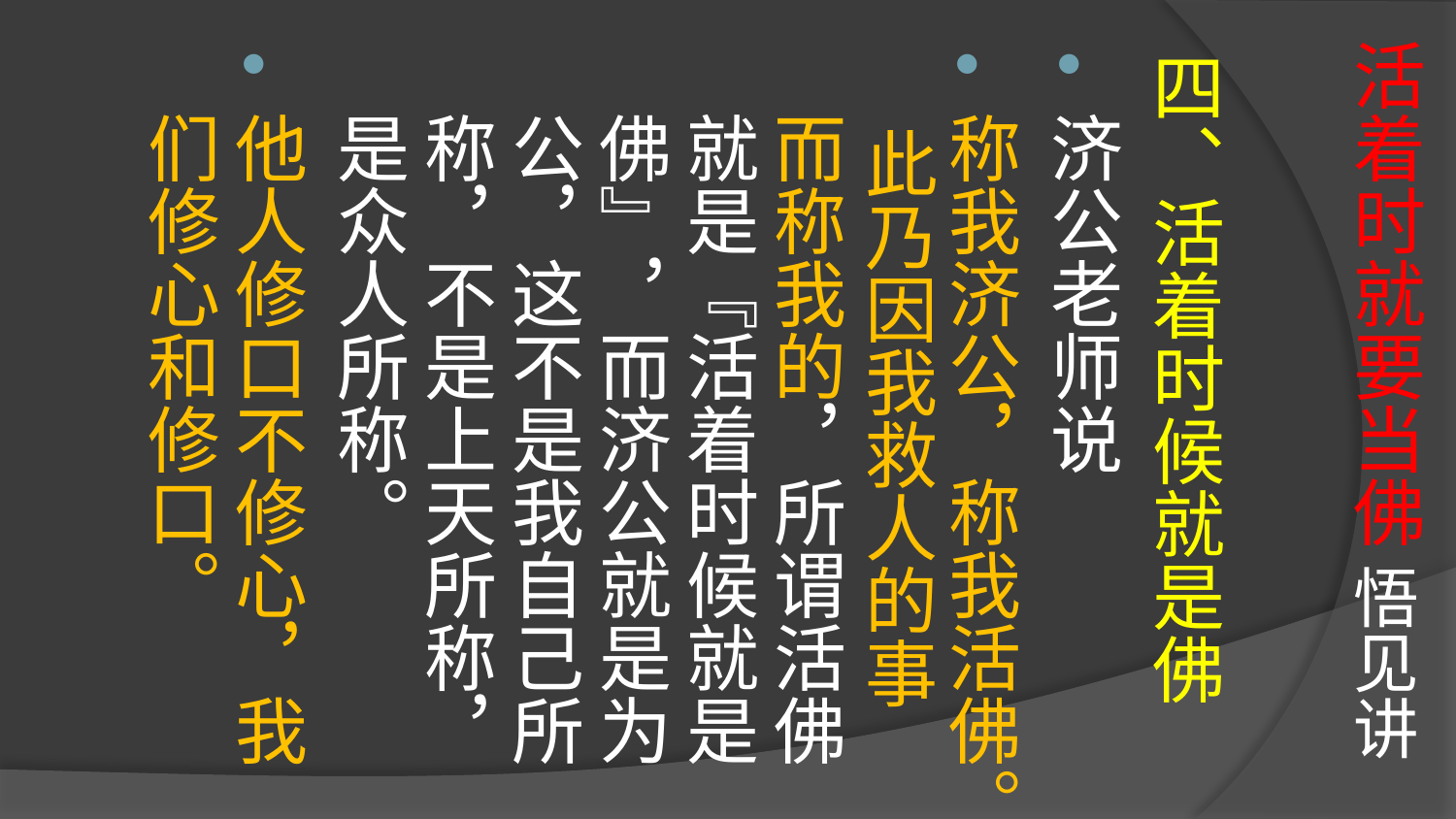

# 活着时就要当佛 悟见讲
四、活着时候就是佛
济公老师说
称我济公，称我活佛。 此乃因我救人的事而称我的，所谓活佛就是『活着时候就是佛』，而济公就是为公，这不是我自己所称，不是上天所称，是众人所称。
他人修口不修心，我们修心和修口。